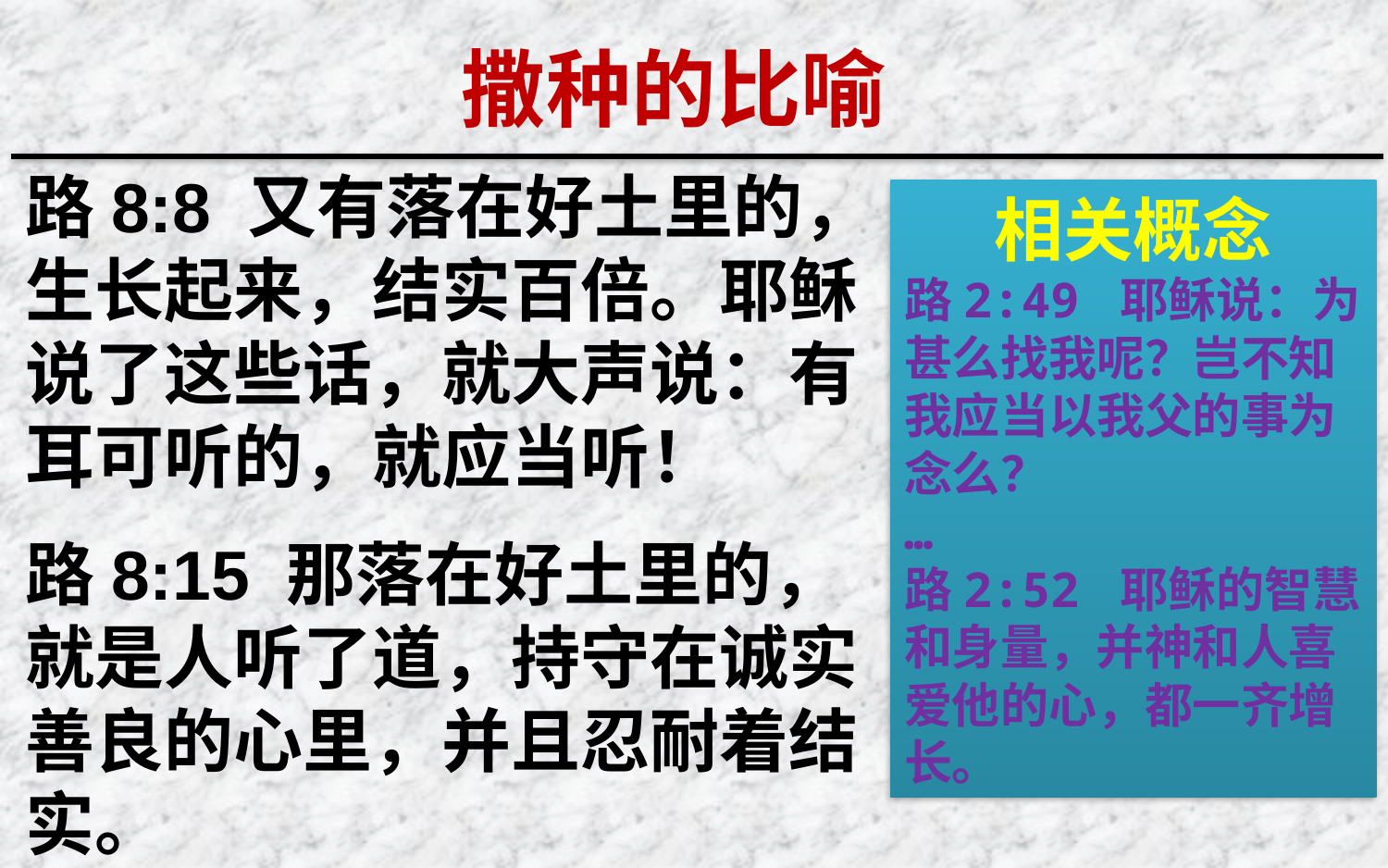

撒种的比喻
路8:8 又有落在好土里的，生长起来，结实百倍。耶稣说了这些话，就大声说：有耳可听的，就应当听！
路8:15 那落在好土里的，就是人听了道，持守在诚实善良的心里，并且忍耐着结实。
相关概念
路2:49 耶稣说：为甚么找我呢？岂不知我应当以我父的事为念么？
…
路2:52 耶稣的智慧和身量，并神和人喜爱他的心，都一齐增长。